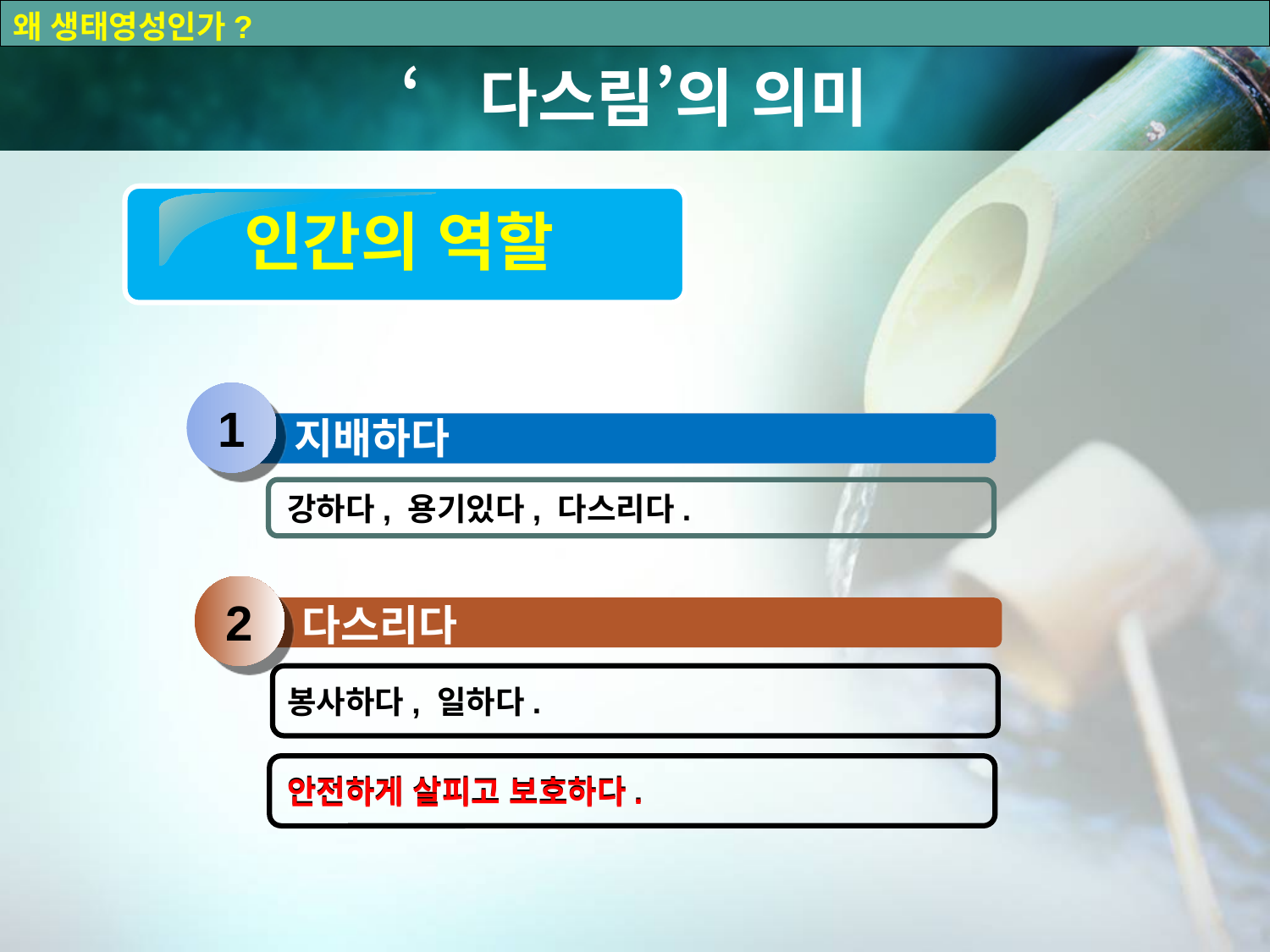

왜 생태영성인가?
# ‘다스림’의 의미

인간의 역할

1
지배하다

강하다, 용기있다, 다스리다.
2
다스리다

봉사하다, 일하다.

안전하게 살피고 보호하다.
안전하게 살피고 보호하다.